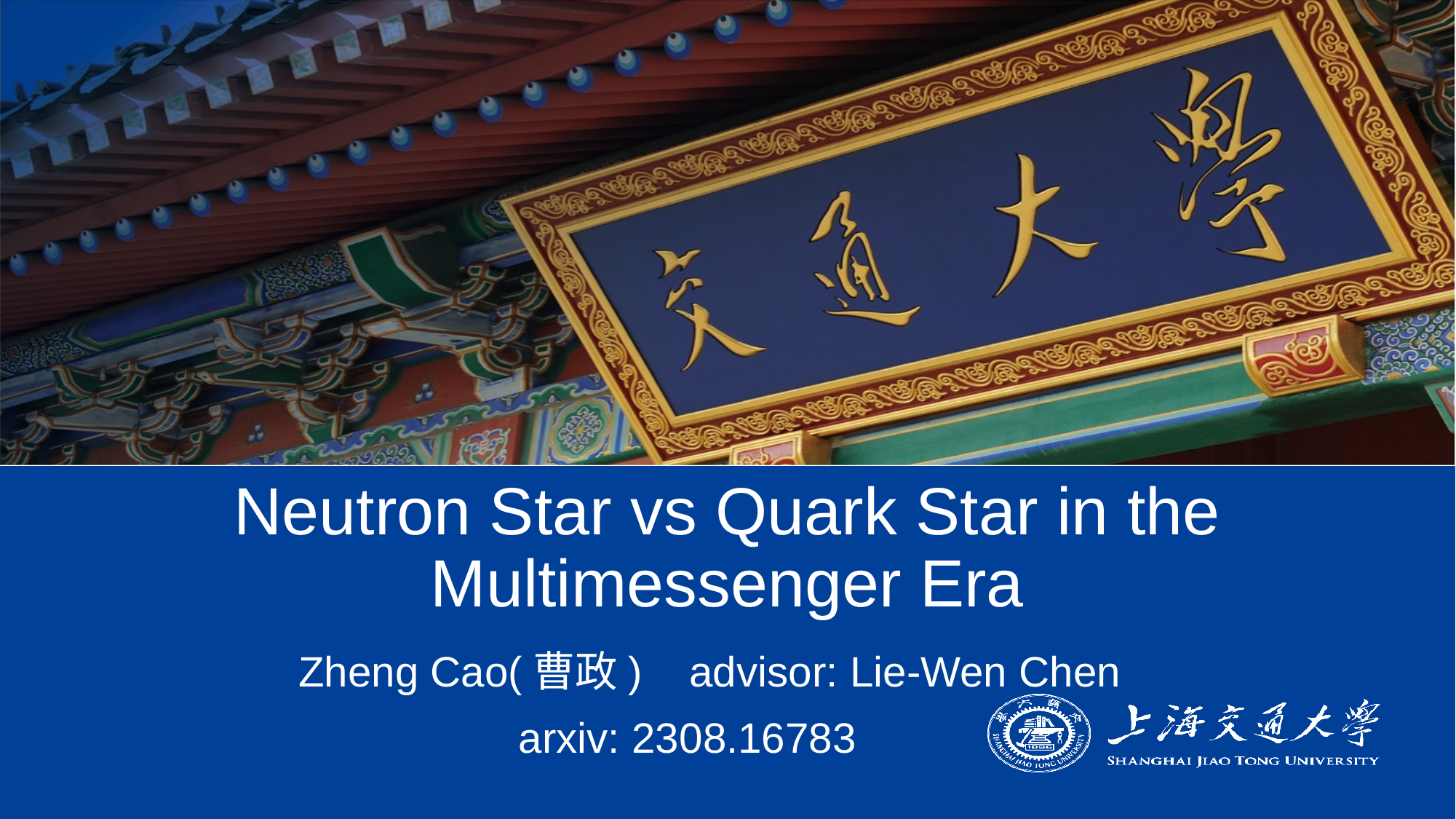

# Neutron Star vs Quark Star in the Multimessenger Era
Zheng Cao(曹政)    advisor: Lie-Wen Chen
arxiv: 2308.16783